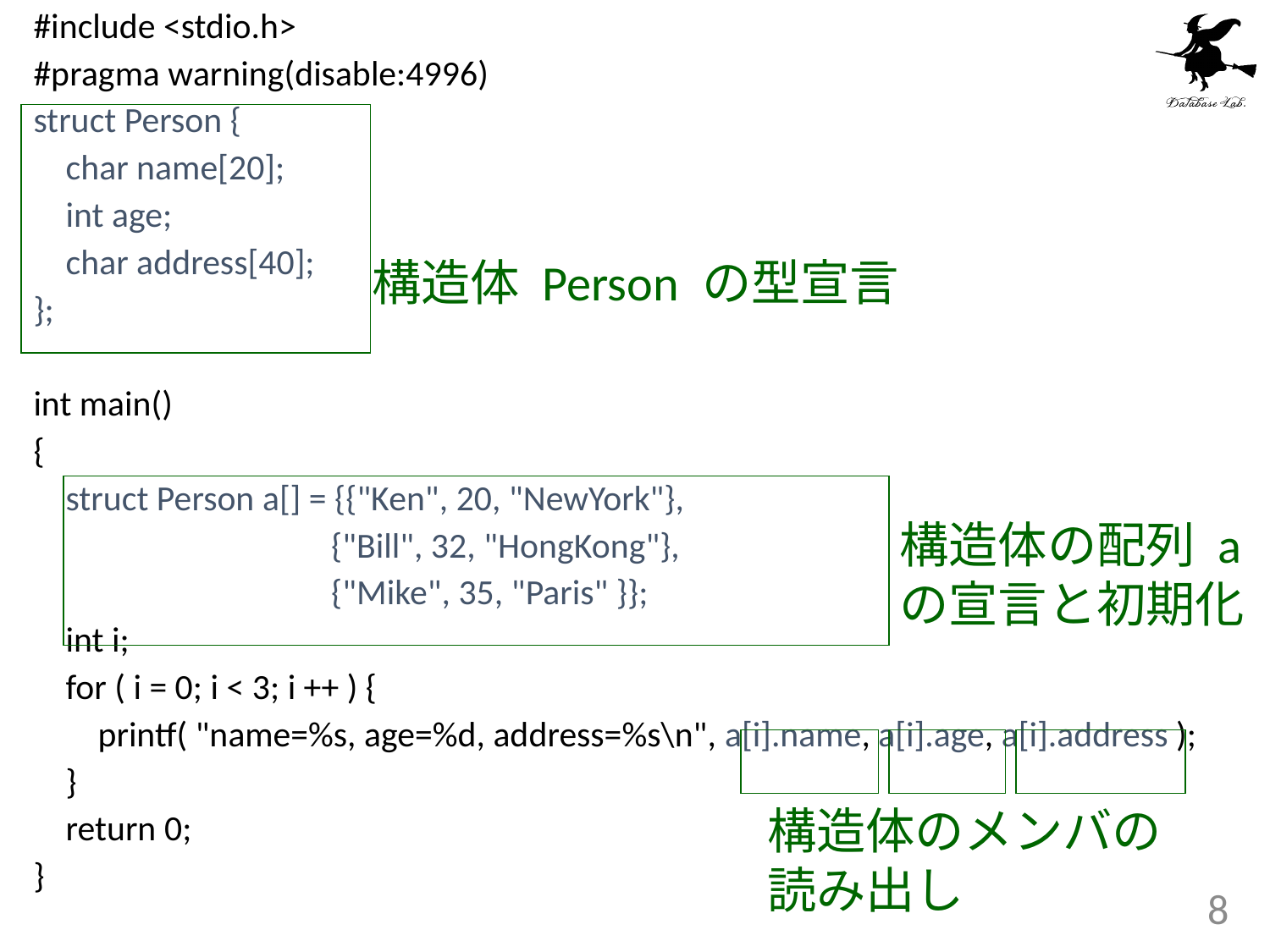

#include <stdio.h>
#pragma warning(disable:4996)
struct Person {
    char name[20];
    int age;
    char address[40];
};

int main()
{
    struct Person a[] = {{"Ken", 20, "NewYork"},
                                     {"Bill", 32, "HongKong"},
                                     {"Mike", 35, "Paris" }};
    int i;
    for ( i = 0; i < 3; i ++ ) {
        printf( "name=%s, age=%d, address=%s\n", a[i].name, a[i].age, a[i].address );
    }
    return 0;
}

構造体 Person の型宣言

構造体の配列 a
の宣言と初期化

構造体のメンバの
読み出し
8